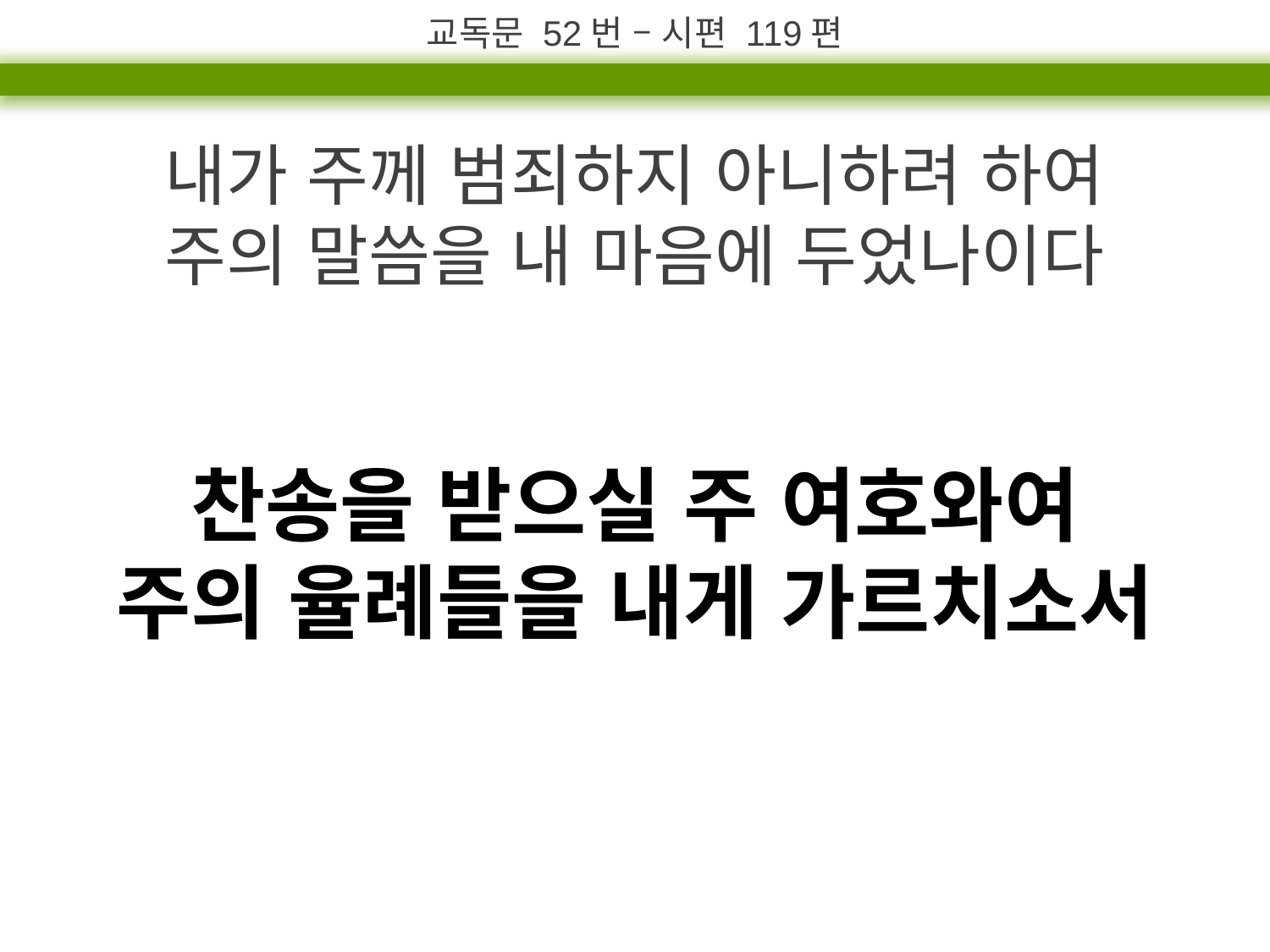

교독문 52번 – 시편 119편

내가 주께 범죄하지 아니하려 하여
주의 말씀을 내 마음에 두었나이다
찬송을 받으실 주 여호와여
주의 율례들을 내게 가르치소서